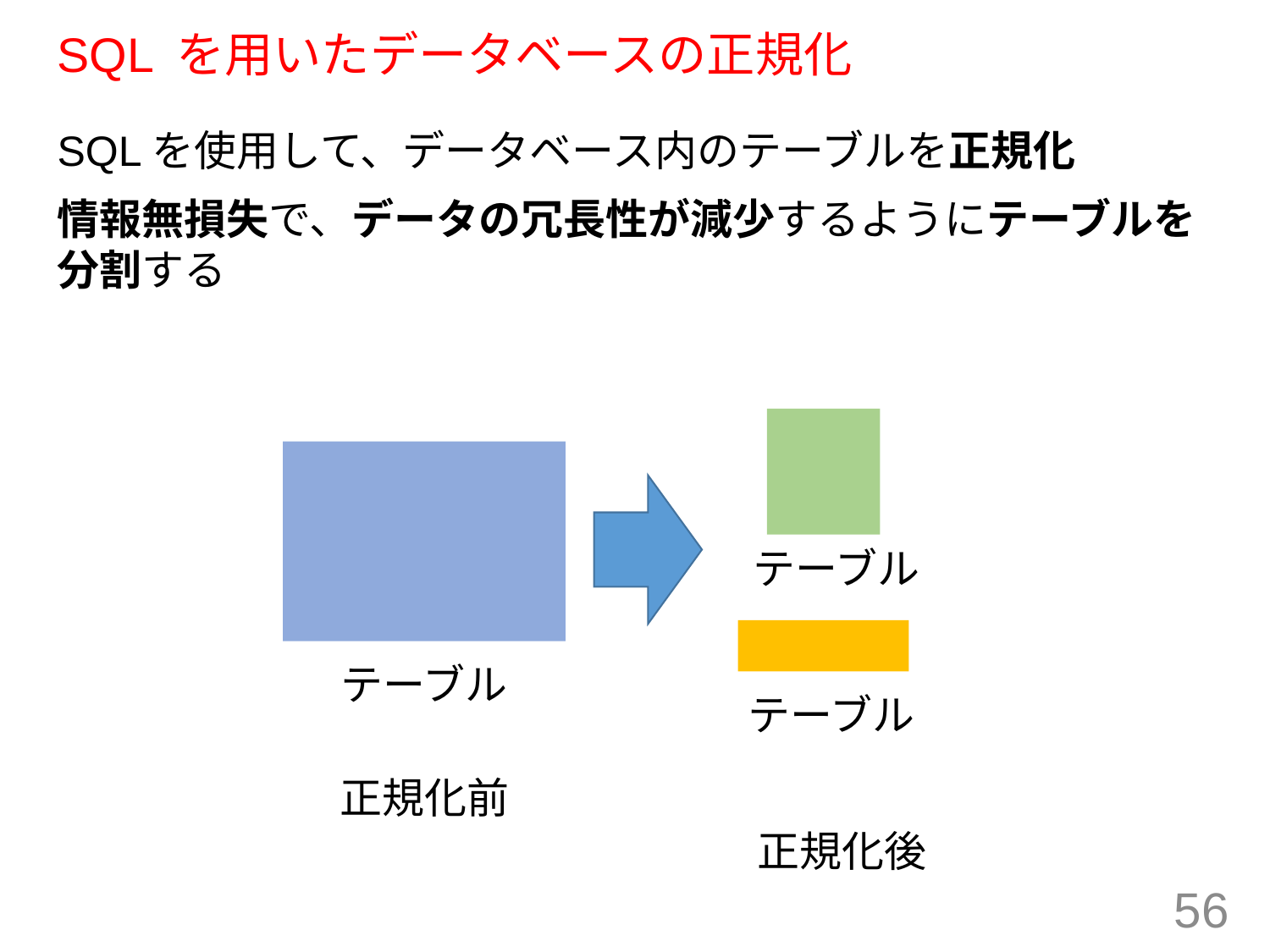

# SQL を用いたデータベースの正規化
SQLを使用して、データベース内のテーブルを正規化
情報無損失で、データの冗長性が減少するようにテーブルを分割する

テーブル

テーブル
テーブル
正規化前
正規化後
56